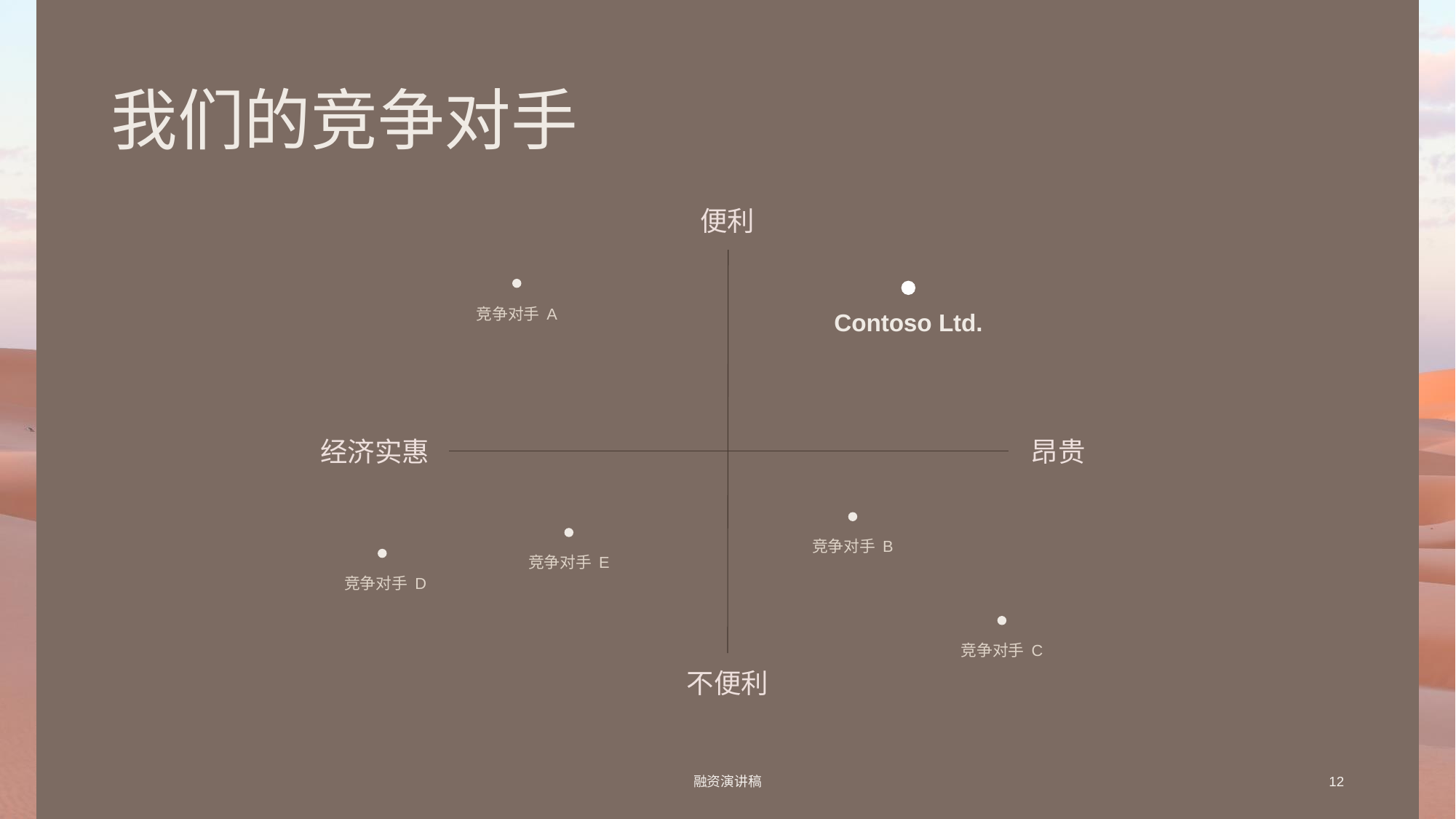

# 我们的竞争对手
便利
Contoso Ltd.

竞争对手 A
经济实惠
昂贵

竞争对手 B

竞争对手 E

竞争对手 D

竞争对手 C
不便利
融资演讲稿
12